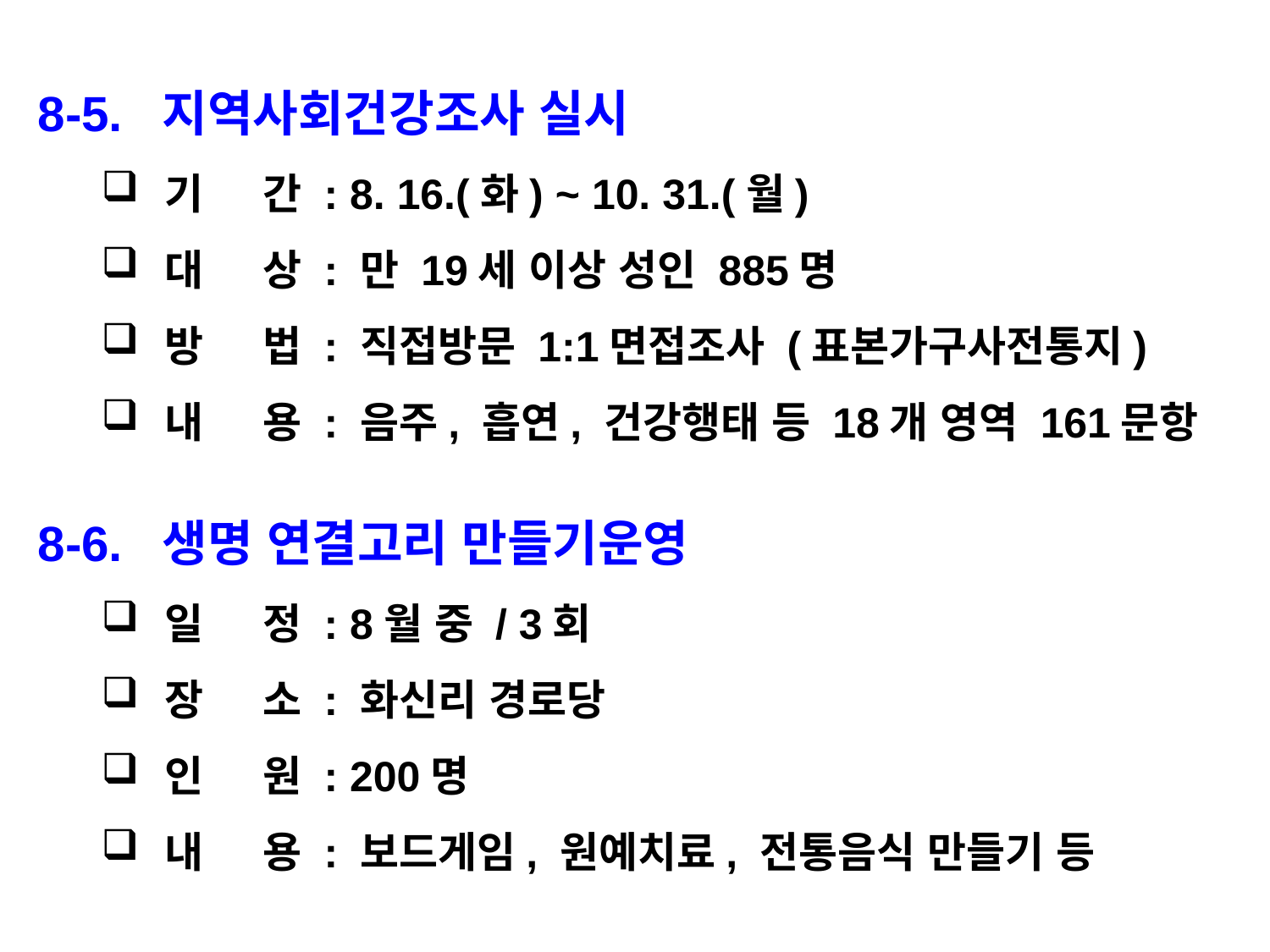

8-5.  지역사회건강조사 실시
기     간 : 8. 16.(화) ~ 10. 31.(월)
대     상 : 만 19세 이상 성인 885명
방     법 : 직접방문 1:1면접조사 (표본가구사전통지)
내     용 : 음주, 흡연, 건강행태 등 18개 영역 161문항

8-6.  생명 연결고리 만들기운영
일     정 : 8월 중 / 3회
장     소 : 화신리 경로당
인     원 : 200명
내     용 : 보드게임, 원예치료, 전통음식 만들기 등